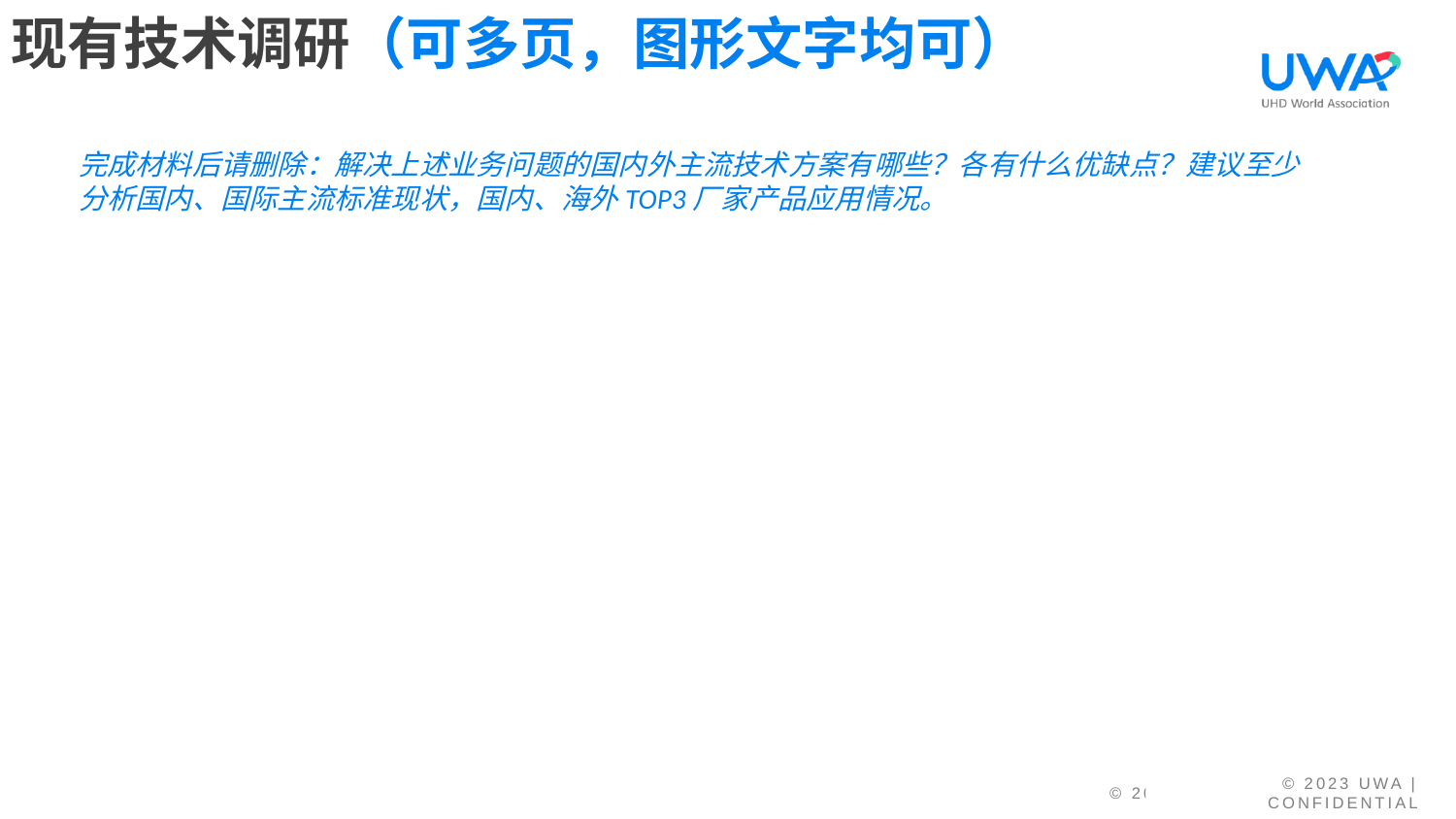

# 现有技术调研（可多页，图形文字均可）
完成材料后请删除：解决上述业务问题的国内外主流技术方案有哪些？各有什么优缺点？建议至少分析国内、国际主流标准现状，国内、海外TOP3厂家产品应用情况。